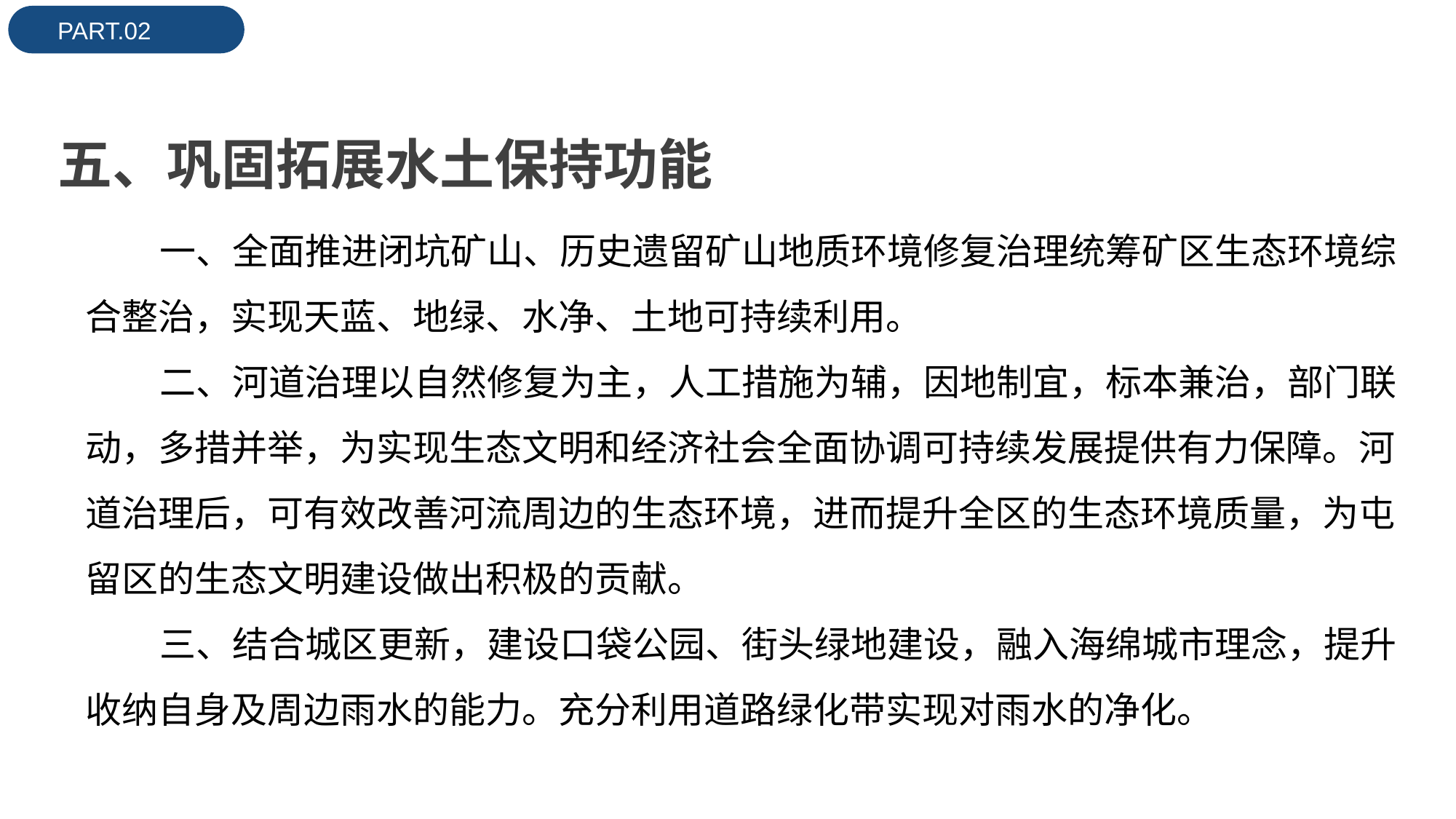

PART.02
五、巩固拓展水土保持功能
        一、全面推进闭坑矿山、历史遗留矿山地质环境修复治理统筹矿区生态环境综合整治，实现天蓝、地绿、水净、土地可持续利用。
        二、河道治理以自然修复为主，人工措施为辅，因地制宜，标本兼治，部门联动，多措并举，为实现生态文明和经济社会全面协调可持续发展提供有力保障。河道治理后，可有效改善河流周边的生态环境，进而提升全区的生态环境质量，为屯留区的生态文明建设做出积极的贡献。
        三、结合城区更新，建设口袋公园、街头绿地建设，融入海绵城市理念，提升收纳自身及周边雨水的能力。充分利用道路绿化带实现对雨水的净化。